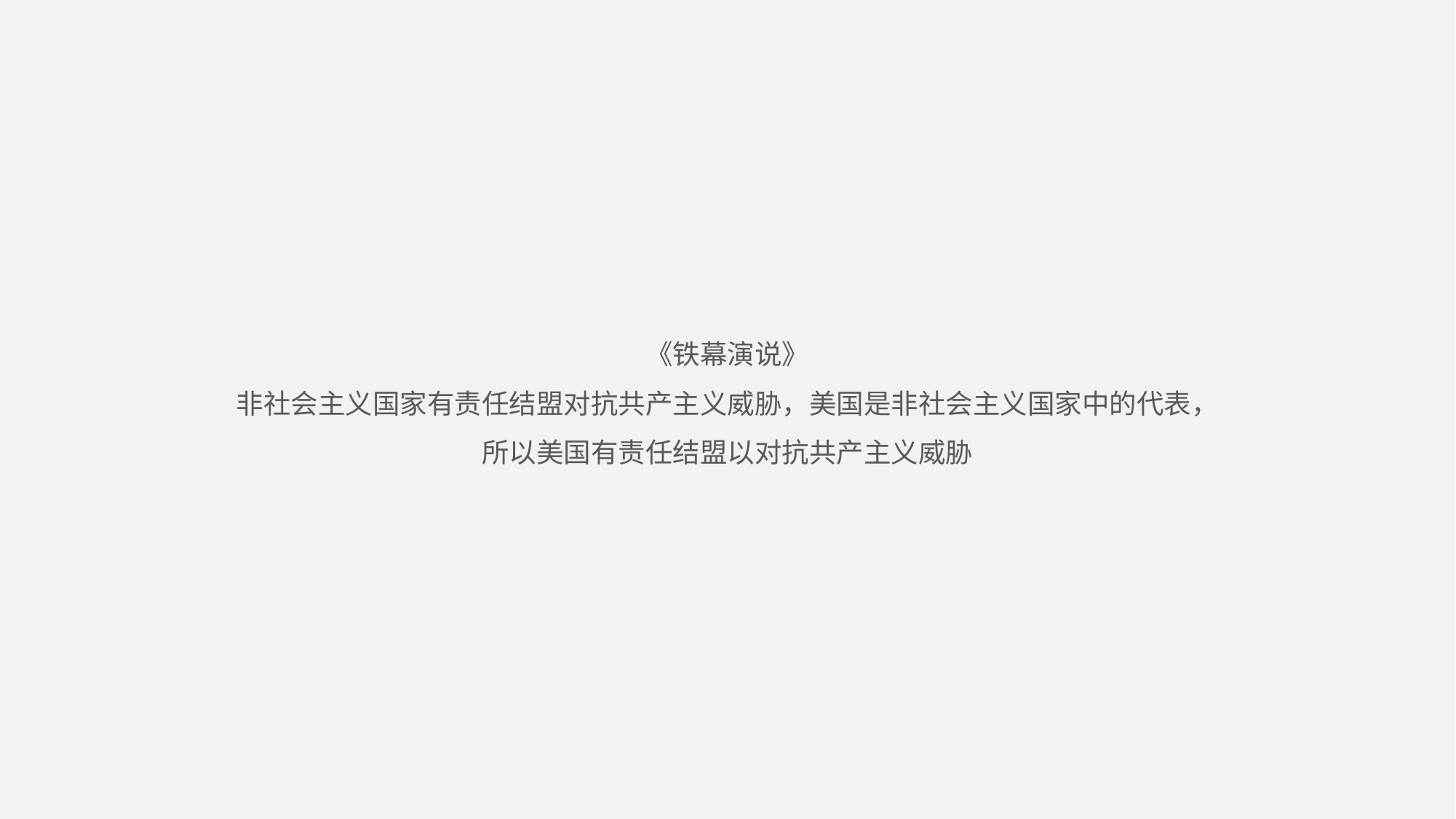

《铁幕演说》
非社会主义国家有责任结盟对抗共产主义威胁，美国是非社会主义国家中的代表，
所以美国有责任结盟以对抗共产主义威胁